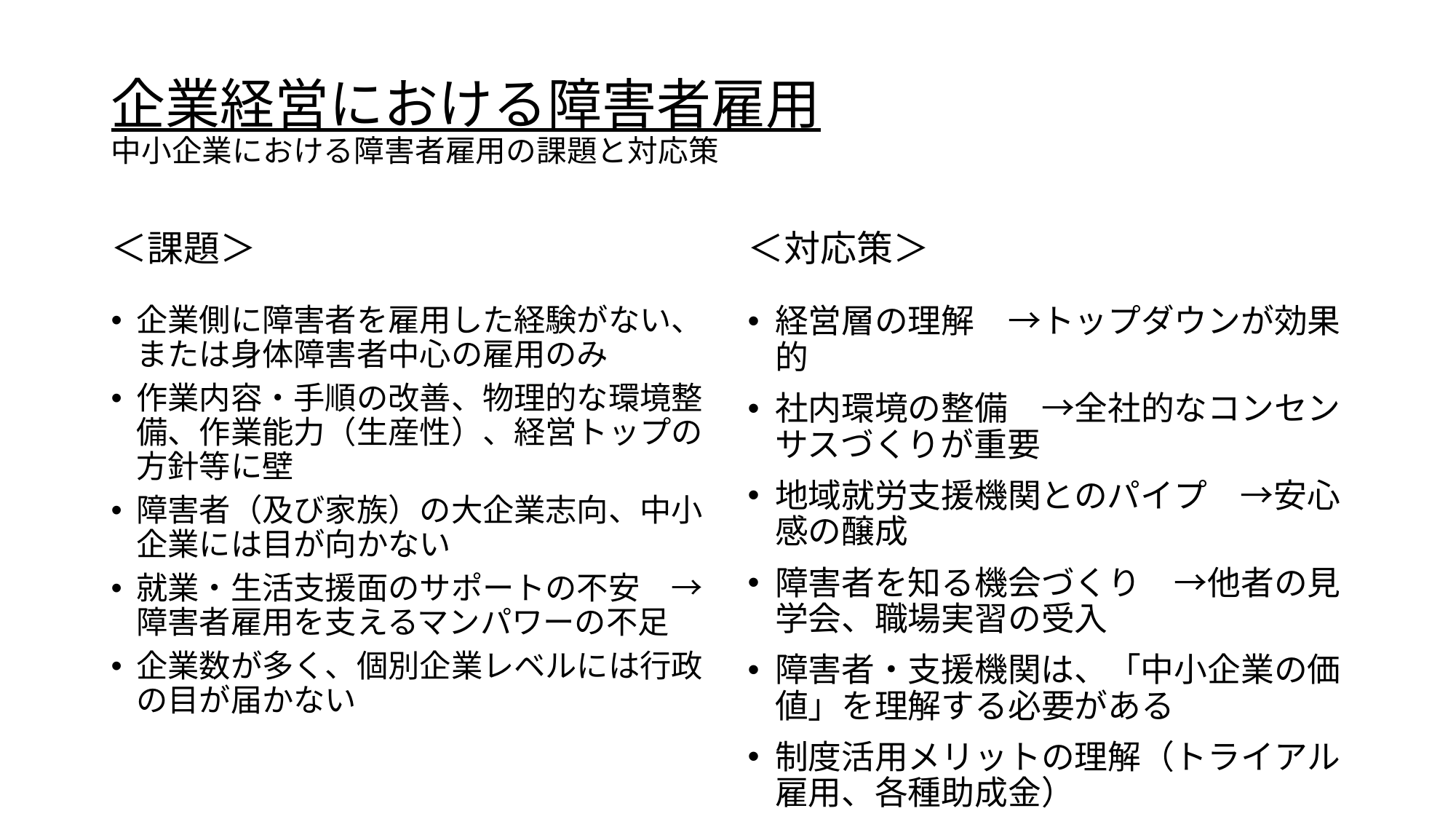

# 企業経営における障害者雇用 中小企業における障害者雇用の課題と対応策
＜課題＞
＜対応策＞
企業側に障害者を雇用した経験がない、または身体障害者中心の雇用のみ
作業内容・手順の改善、物理的な環境整備、作業能力（生産性）、経営トップの方針等に壁
障害者（及び家族）の大企業志向、中小企業には目が向かない
就業・生活支援面のサポートの不安　→障害者雇用を支えるマンパワーの不足
企業数が多く、個別企業レベルには行政の目が届かない
経営層の理解　→トップダウンが効果的
社内環境の整備　→全社的なコンセンサスづくりが重要
地域就労支援機関とのパイプ　→安心感の醸成
障害者を知る機会づくり　→他者の見学会、職場実習の受入
障害者・支援機関は、「中小企業の価値」を理解する必要がある
制度活用メリットの理解（トライアル雇用、各種助成金）